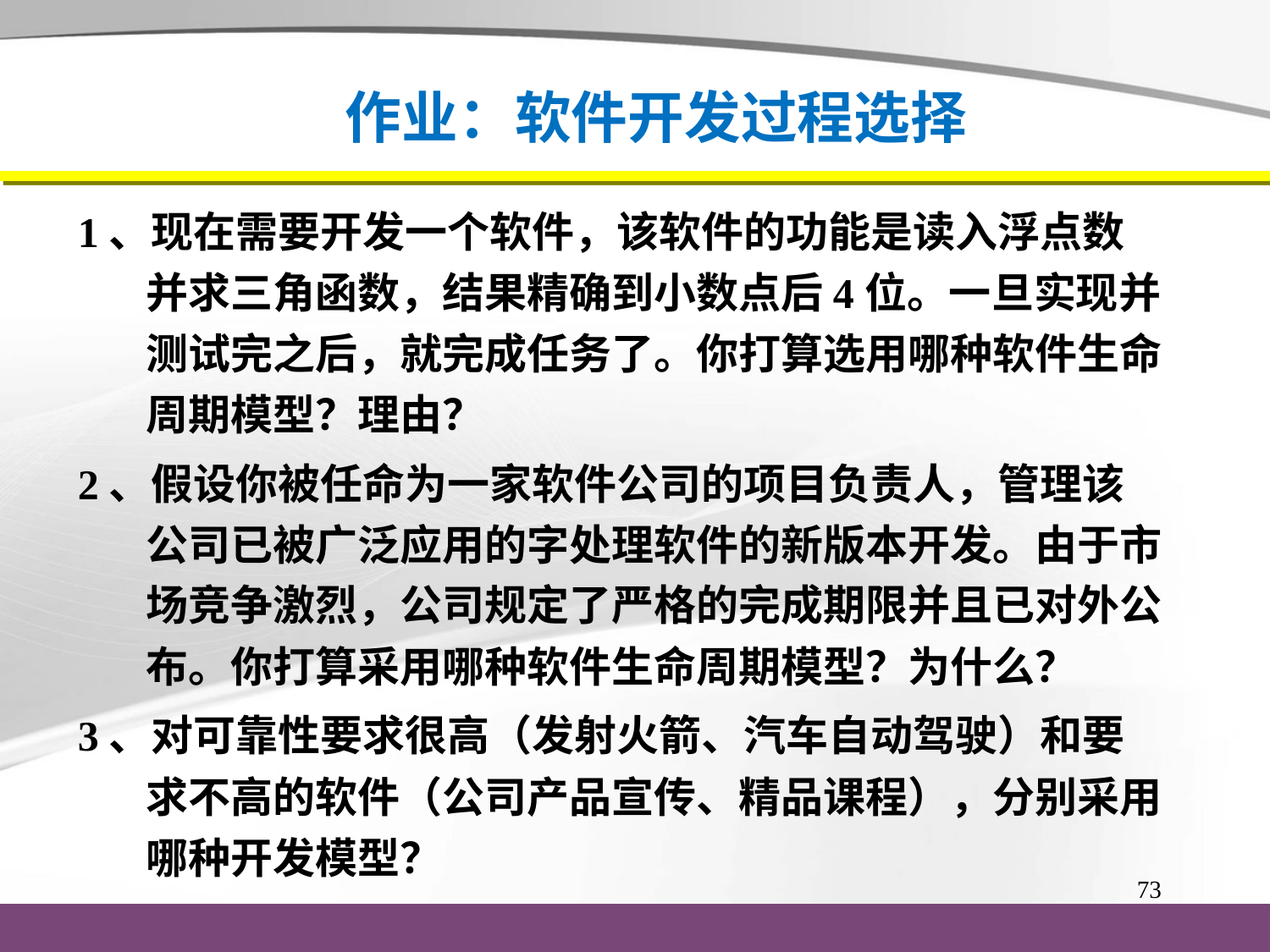

作业：软件开发过程选择
1、现在需要开发一个软件，该软件的功能是读入浮点数并求三角函数，结果精确到小数点后4位。一旦实现并测试完之后，就完成任务了。你打算选用哪种软件生命周期模型？理由？
2、假设你被任命为一家软件公司的项目负责人，管理该公司已被广泛应用的字处理软件的新版本开发。由于市场竞争激烈，公司规定了严格的完成期限并且已对外公布。你打算采用哪种软件生命周期模型？为什么？
3、对可靠性要求很高（发射火箭、汽车自动驾驶）和要求不高的软件（公司产品宣传、精品课程），分别采用哪种开发模型？
73